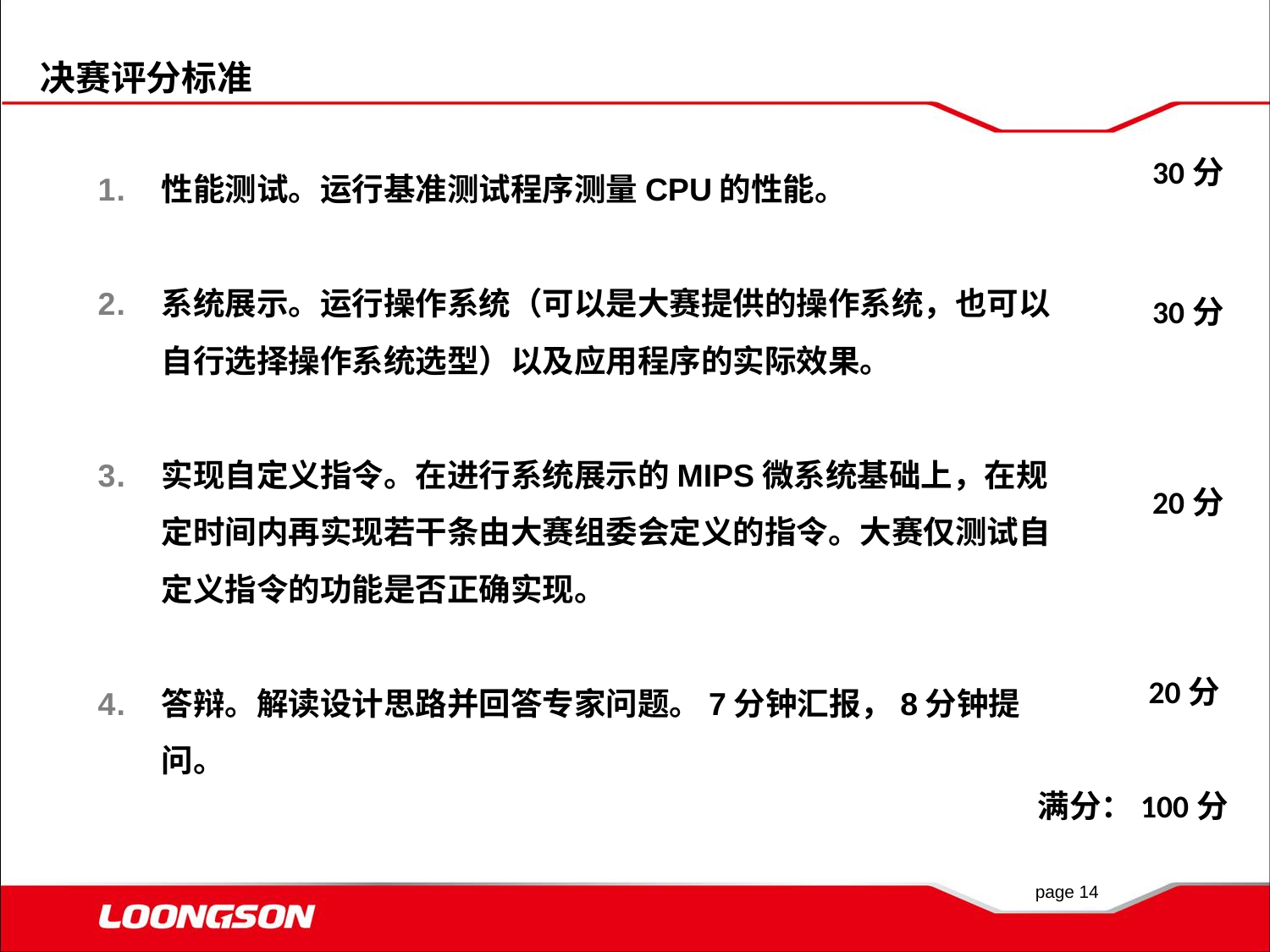

决赛评分标准
性能测试。运行基准测试程序测量CPU的性能。

系统展示。运行操作系统（可以是大赛提供的操作系统，也可以自行选择操作系统选型）以及应用程序的实际效果。

实现自定义指令。在进行系统展示的MIPS微系统基础上，在规定时间内再实现若干条由大赛组委会定义的指令。大赛仅测试自定义指令的功能是否正确实现。

答辩。解读设计思路并回答专家问题。7分钟汇报，8分钟提问。
30分
30分
20分
20分
满分：100分
page 14